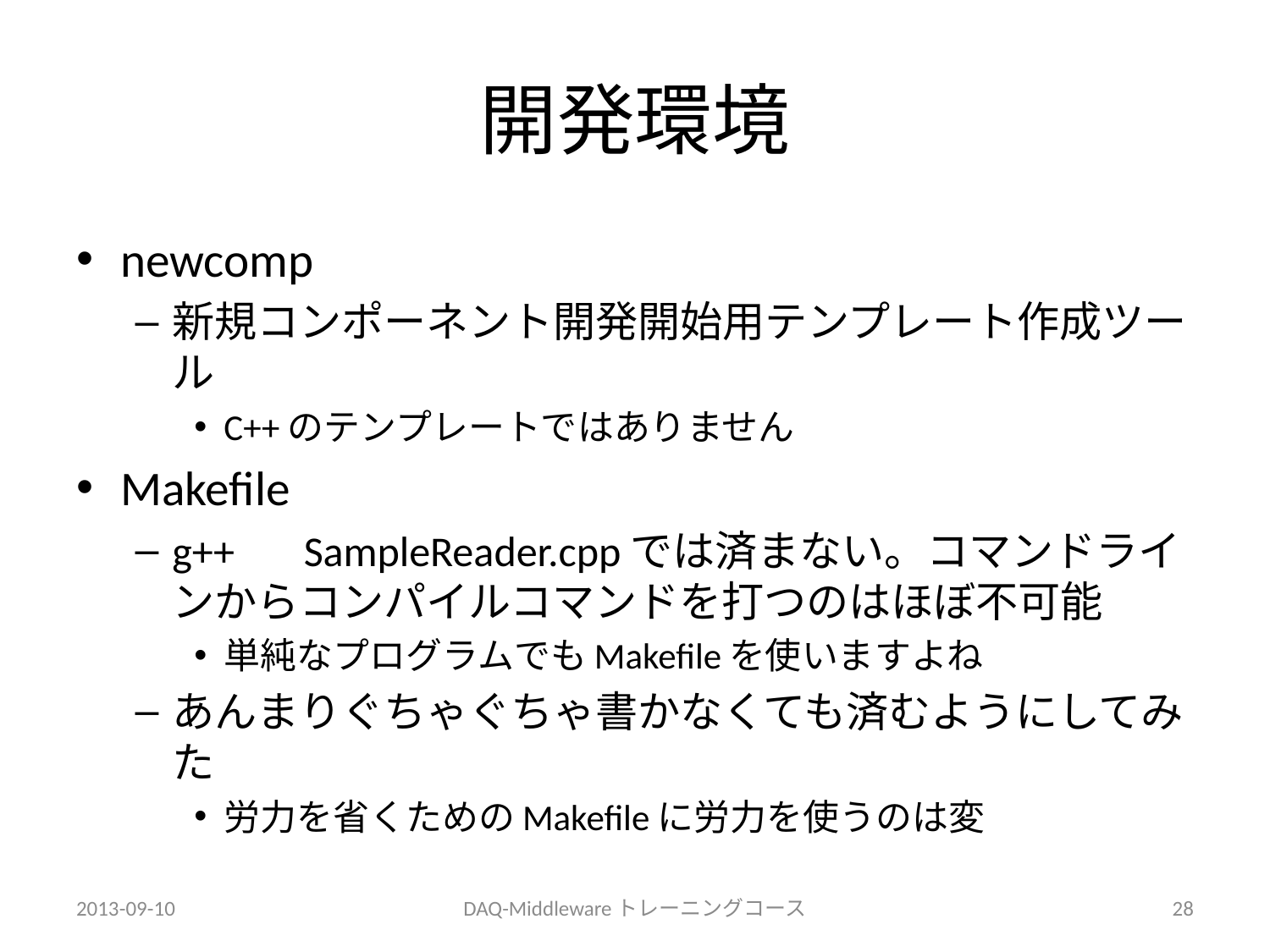

# 開発環境
newcomp
新規コンポーネント開発開始用テンプレート作成ツール
C++のテンプレートではありません
Makefile
g++　 SampleReader.cppでは済まない。コマンドラインからコンパイルコマンドを打つのはほぼ不可能
単純なプログラムでもMakefileを使いますよね
あんまりぐちゃぐちゃ書かなくても済むようにしてみた
労力を省くためのMakefileに労力を使うのは変
2013-09-10
DAQ-Middlewareトレーニングコース
28